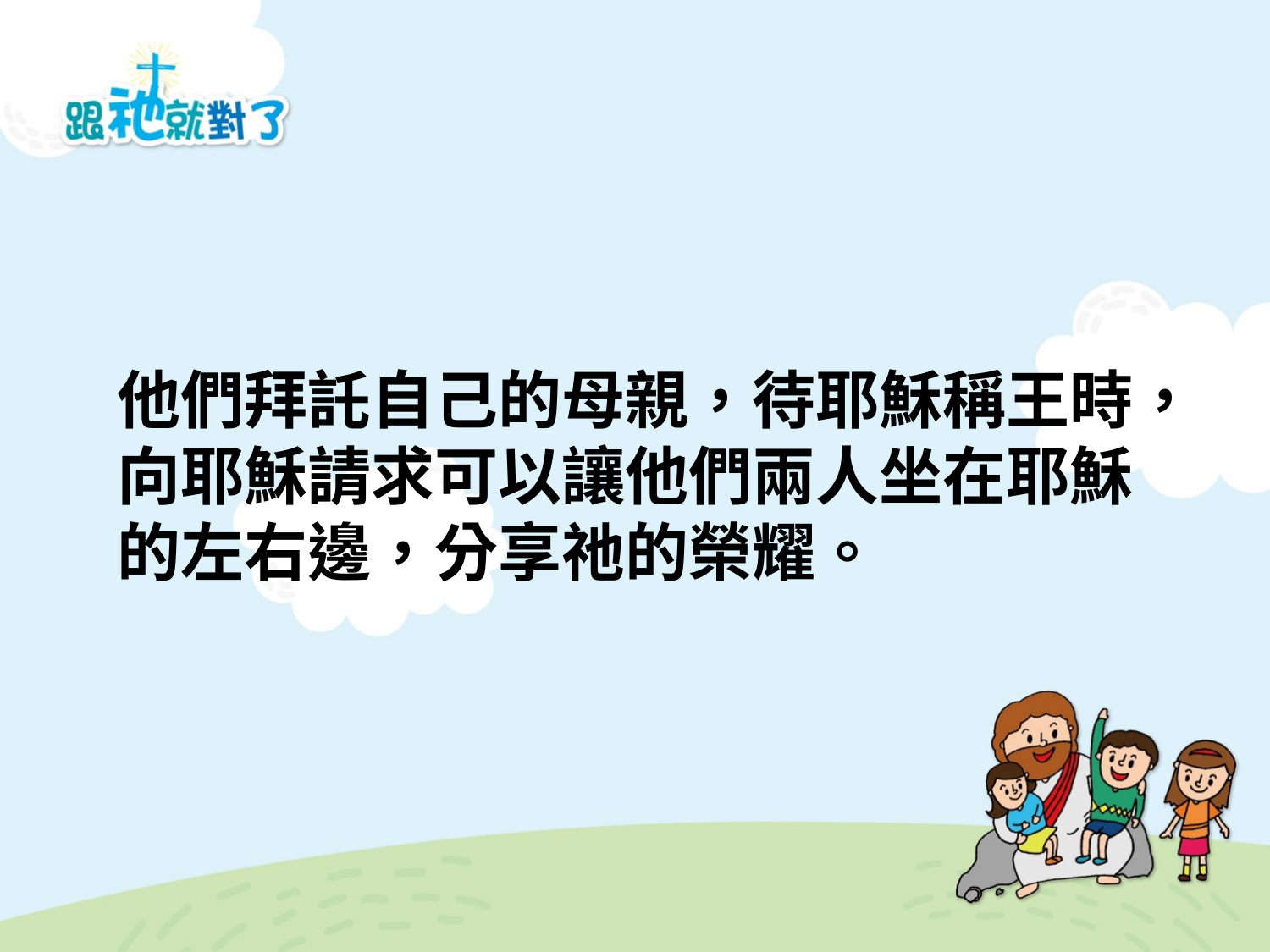

他們拜託自己的母親，待耶穌稱王時，向耶穌請求可以讓他們兩人坐在耶穌的左右邊，分享祂的榮耀。